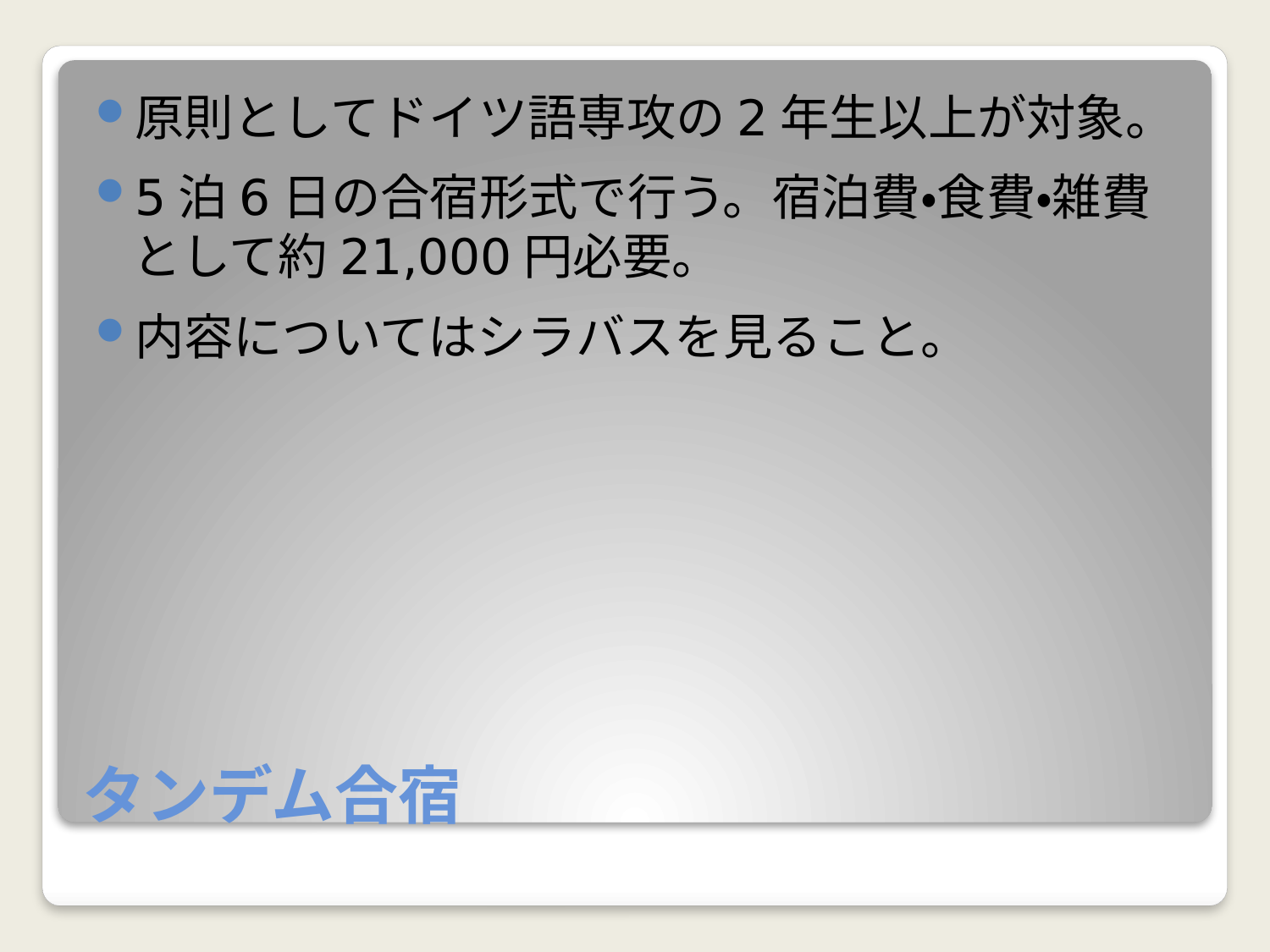

原則としてドイツ語専攻の2年生以上が対象。
5泊6日の合宿形式で行う。宿泊費・食費・雑費として約21,000円必要。
内容についてはシラバスを見ること。

# タンデム合宿